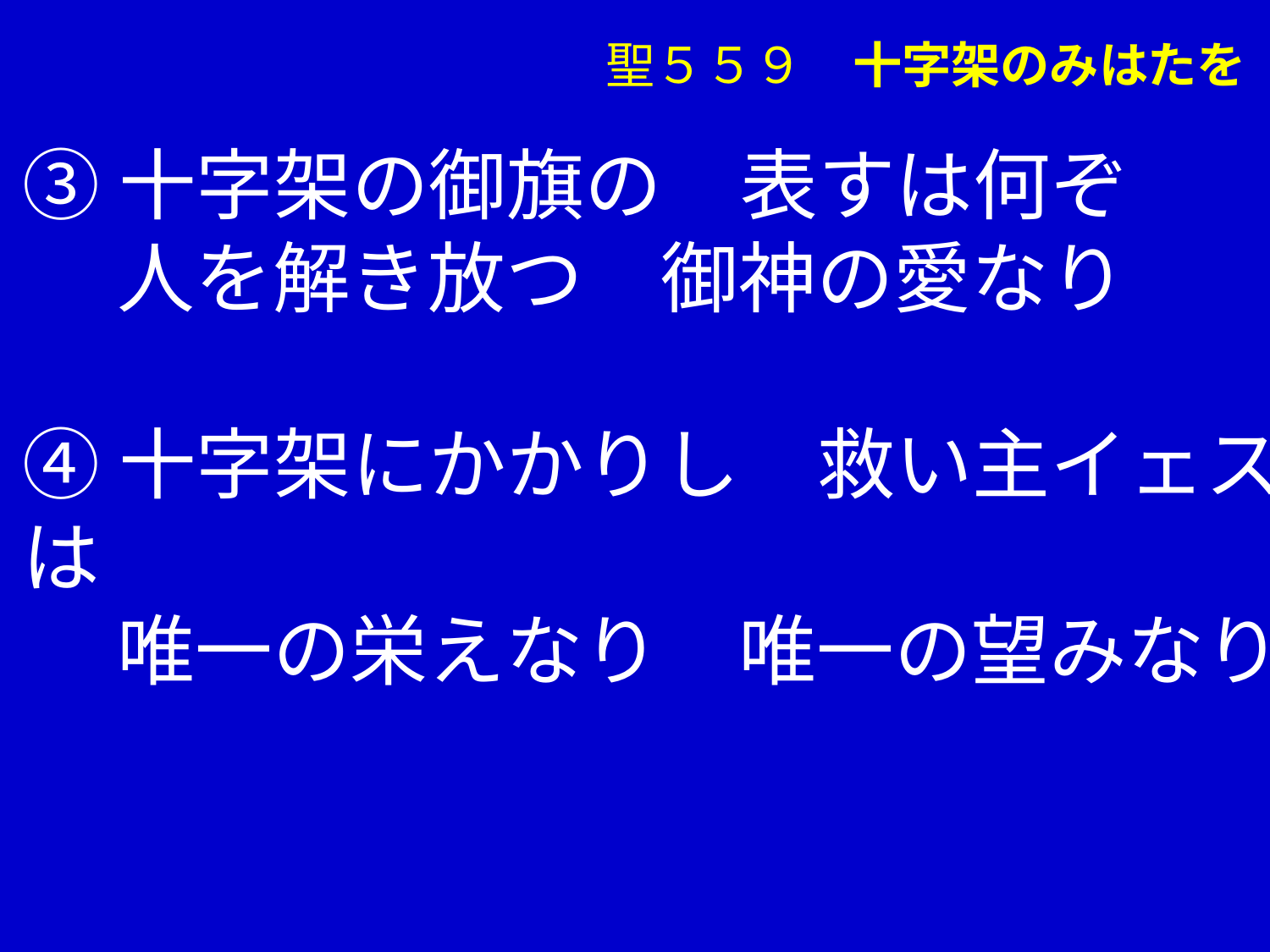

聖５５９　十字架のみはたを
③十字架の御旗の　表すは何ぞ
　 人を解き放つ　御神の愛なり

④十字架にかかりし　救い主イェスは
　 唯一の栄えなり　唯一の望みなり